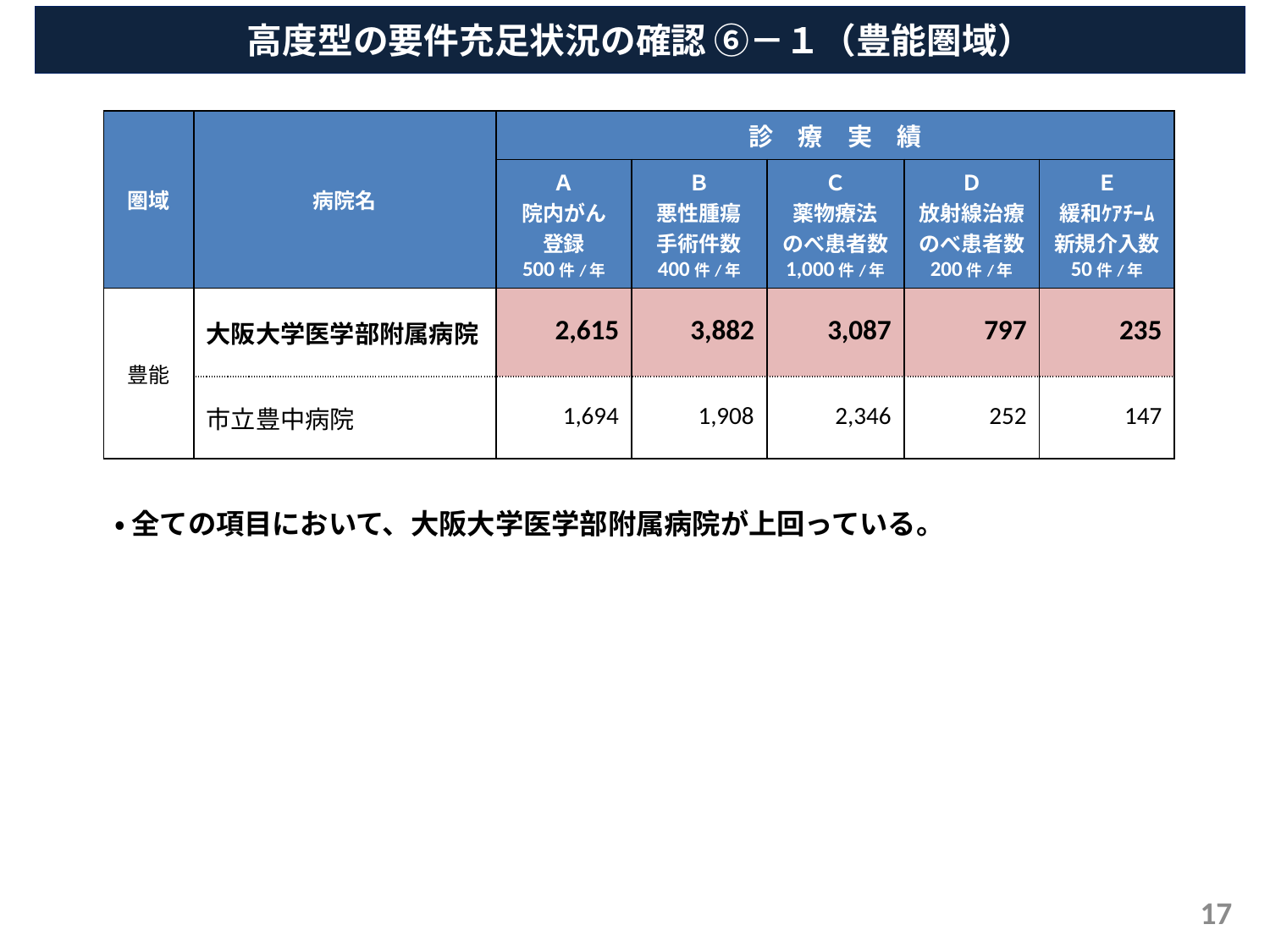

高度型の要件充足状況の確認 ⑥－１（豊能圏域）
| 圏域 | 病院名 | 診　療　実　績 |  |  |  |  |
| --- | --- | --- | --- | --- | --- | --- |
|  |  | Ａ 院内がん 登録 500件/年 | Ｂ 悪性腫瘍 手術件数 400件/年 | Ｃ 薬物療法 のべ患者数 1,000件/年 | Ｄ 放射線治療のべ患者数 200件/年 | Ｅ 緩和ｹｱﾁｰﾑ新規介入数 50件/年 |
| 豊能 | 大阪大学医学部附属病院 | 2,615 | 3,882 | 3,087 | 797 | 235 |
|  | 市立豊中病院 | 1,694 | 1,908 | 2,346 | 252 | 147 |
・ 全ての項目において、大阪大学医学部附属病院が上回っている。

17